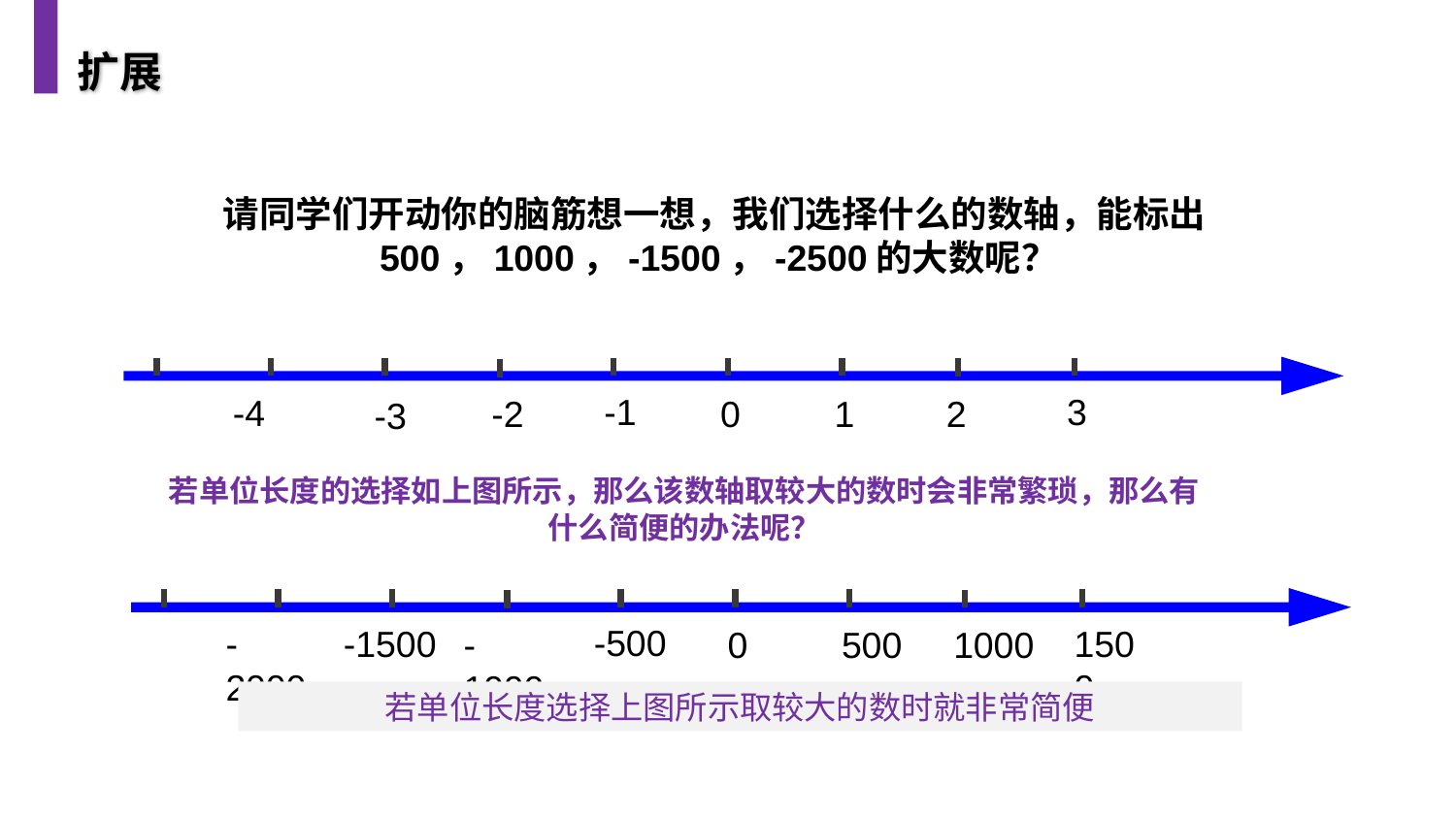

扩展
请同学们开动你的脑筋想一想，我们选择什么的数轴，能标出500，1000，-1500，-2500的大数呢？

-1
3
-4
-2
0
1
2
-3
若单位长度的选择如上图所示，那么该数轴取较大的数时会非常繁琐，那么有什么简便的办法呢？

-500
1500
-2000
-1500
-1000
0
500
1000
若单位长度选择上图所示取较大的数时就非常简便